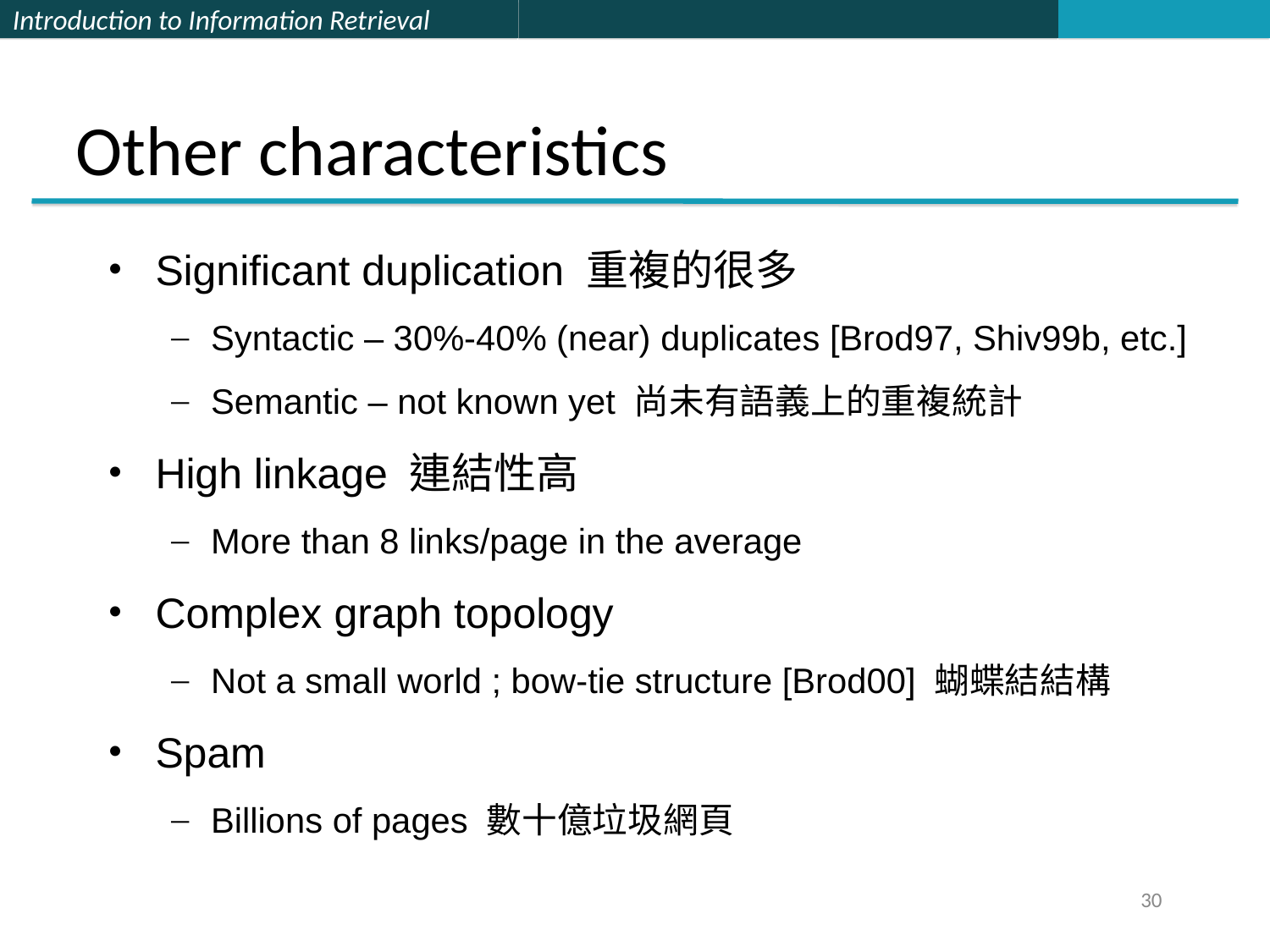

# Other characteristics
Significant duplication 重複的很多
Syntactic – 30%-40% (near) duplicates [Brod97, Shiv99b, etc.]
Semantic – not known yet 尚未有語義上的重複統計
High linkage 連結性高
More than 8 links/page in the average
Complex graph topology
Not a small world ; bow-tie structure [Brod00] 蝴蝶結結構
Spam
Billions of pages 數十億垃圾網頁
30